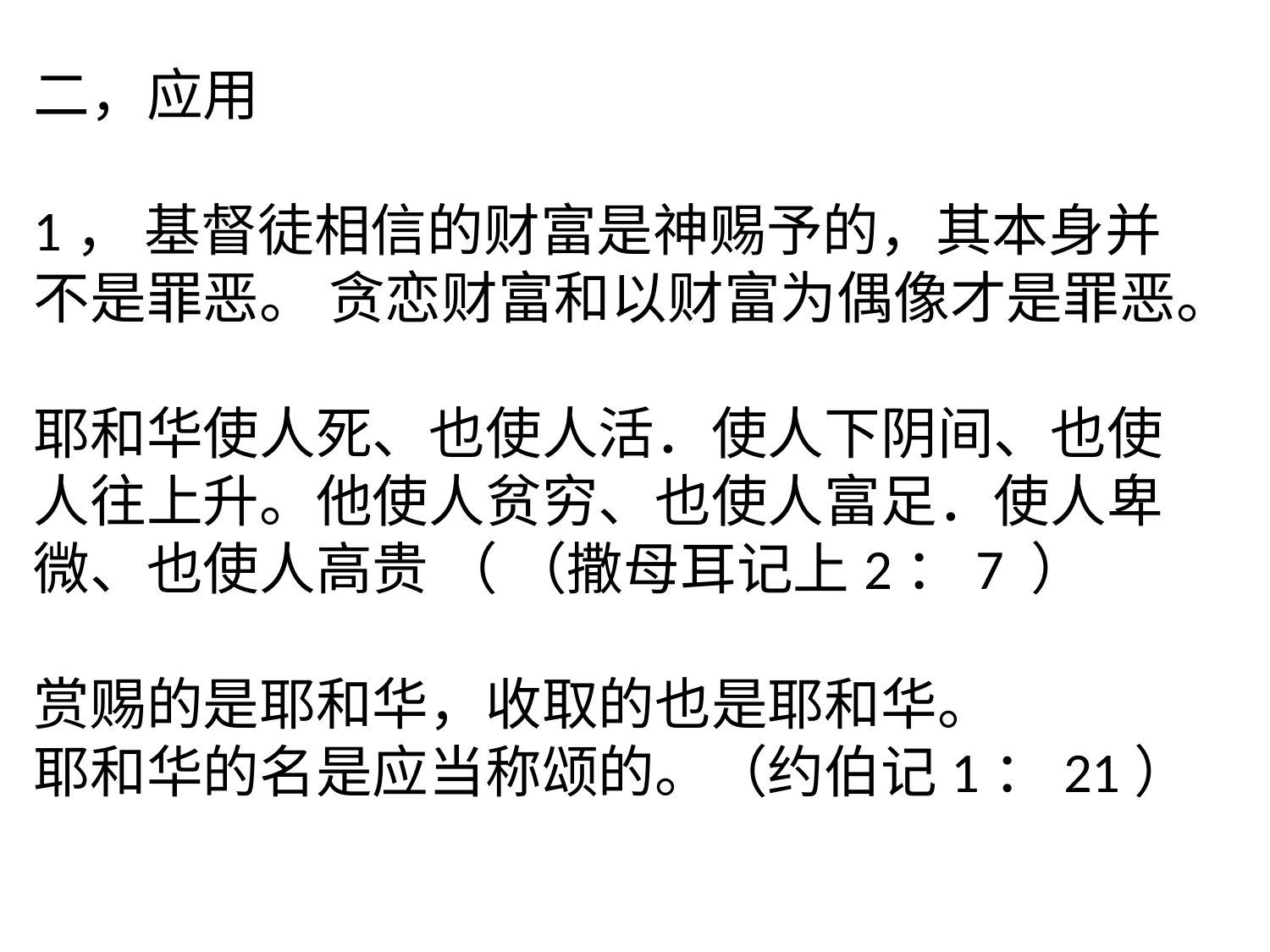

二，应用

1， 基督徒相信的财富是神赐予的，其本身并不是罪恶。 贪恋财富和以财富为偶像才是罪恶。

耶和华使人死、也使人活．使人下阴间、也使人往上升。他使人贫穷、也使人富足．使人卑微、也使人高贵 （ （撒母耳记上2：7 ）

赏赐的是耶和华，收取的也是耶和华。
耶和华的名是应当称颂的。（约伯记1：21）